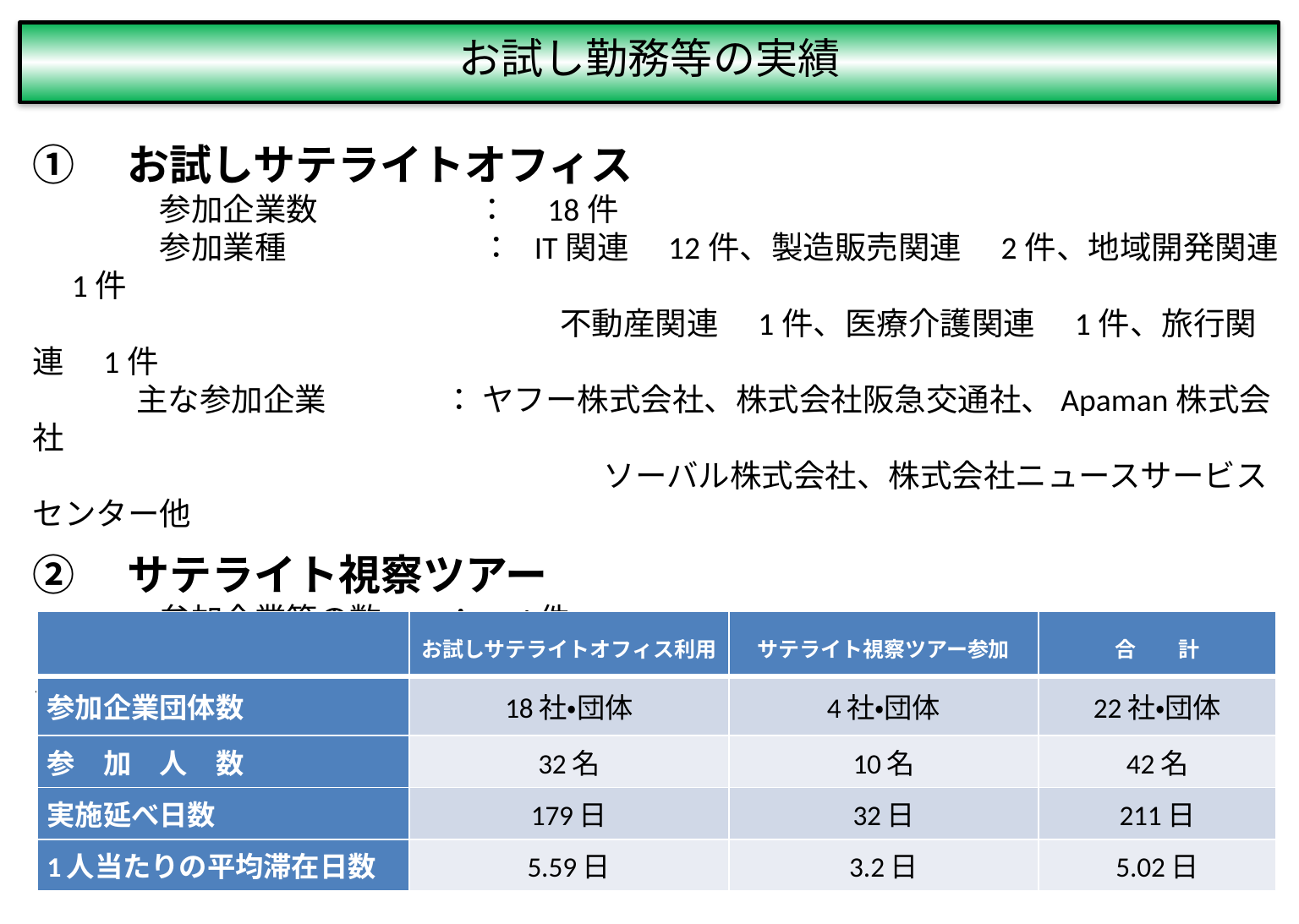

# お試し勤務等の実績
①　お試しサテライトオフィス
　　　　参加企業数　　　　　：　18件
　　　　参加業種   　　　　　  ：  IT関連　12件、製造販売関連　2件、地域開発関連　1件
             　　　　　　　　　　　　　  不動産関連　1件、医療介護関連　1件、旅行関連　1件
         　主な参加企業 　　 　 ： ヤフー株式会社、株式会社阪急交通社、Apaman株式会社
　　　　　　　　　　　　　　　　　　ソーバル株式会社、株式会社ニュースサービスセンター他

②　サテライト視察ツアー
　　　　参加企業等の数　　：　4件
　　　　参加業種　　　　　　  ： IT関連　1件、地域開発関連　1件、 不動産関連　1件
　　　　　　　　　　　　　　　　　　医療介護関連　1件
　　　　主な参加企業 等  　 ： メディカルビレッジ学会、一般社団法人ＩＴＣＴＯ等

|  | お試しサテライトオフィス利用 | サテライト視察ツアー参加 | 合　　計 |
| --- | --- | --- | --- |
| 参加企業団体数 | 18社・団体 | 4社・団体 | 22社・団体 |
| 参　加　人　数 | 32名 | 10名 | 42名 |
| 実施延べ日数 | 179日 | 32日 | 211日 |
| 1人当たりの平均滞在日数 | 5.59日 | 3.2日 | 5.02日 |